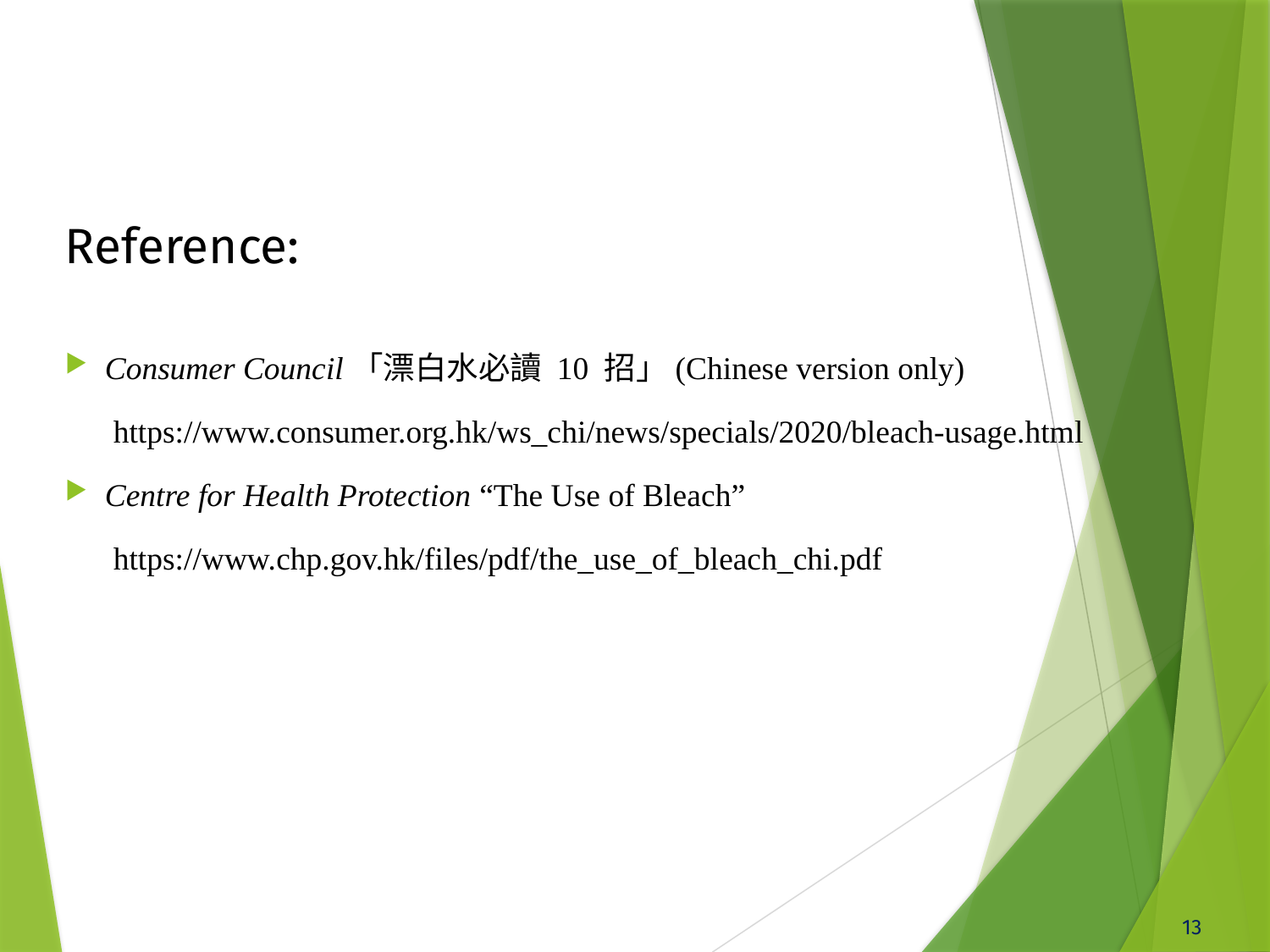

# Reference:
 Consumer Council「漂白水必讀 10 招」(Chinese version only)
      https://www.consumer.org.hk/ws_chi/news/specials/2020/bleach-usage.html
 Centre for Health Protection “The Use of Bleach”
      https://www.chp.gov.hk/files/pdf/the_use_of_bleach_chi.pdf

13